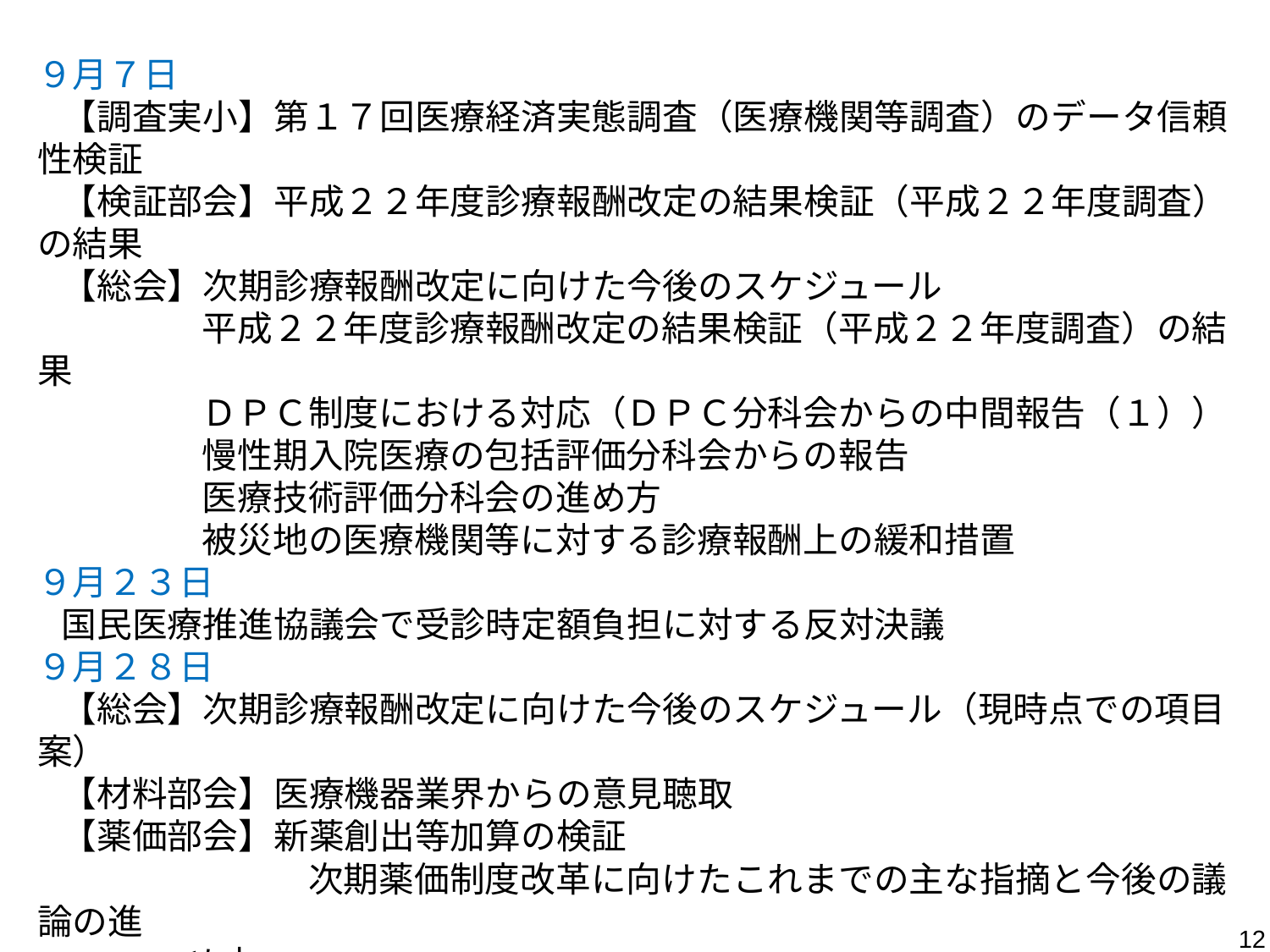

９月７日
  【調査実小】第１７回医療経済実態調査（医療機関等調査）のデータ信頼性検証
  【検証部会】平成２２年度診療報酬改定の結果検証（平成２２年度調査）の結果
  【総会】次期診療報酬改定に向けた今後のスケジュール
　　　　   平成２２年度診療報酬改定の結果検証（平成２２年度調査）の結果
　　　　   ＤＰＣ制度における対応（ＤＰＣ分科会からの中間報告（１））
　　　　   慢性期入院医療の包括評価分科会からの報告
　　　　   医療技術評価分科会の進め方
　　　　   被災地の医療機関等に対する診療報酬上の緩和措置
９月２３日
  国民医療推進協議会で受診時定額負担に対する反対決議
９月２８日
  【総会】次期診療報酬改定に向けた今後のスケジュール（現時点での項目案）
  【材料部会】医療機器業界からの意見聴取
  【薬価部会】新薬創出等加算の検証
　　　　　　　   次期薬価制度改革に向けたこれまでの主な指摘と今後の議論の進
                  め方
12